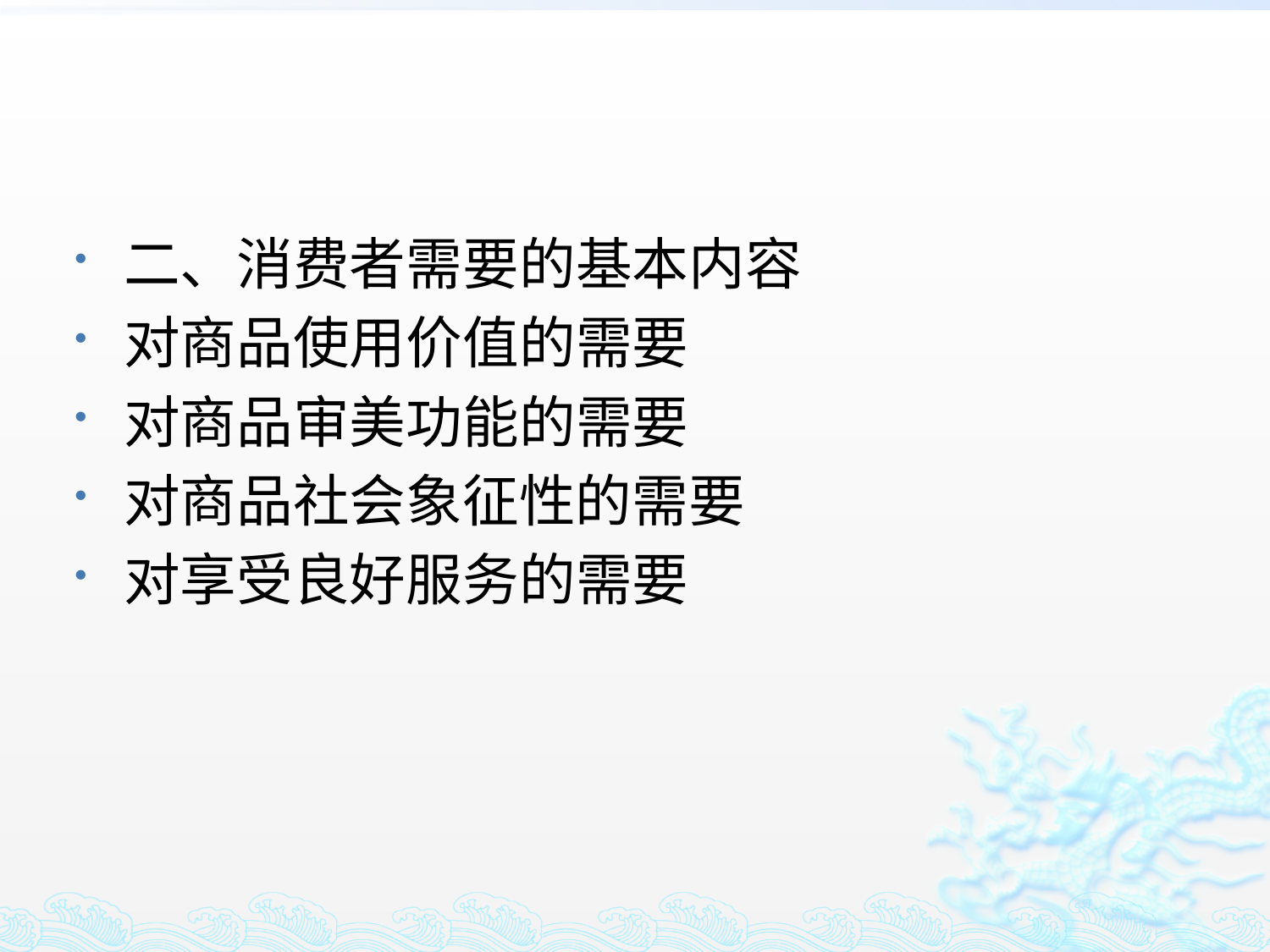

#
二、消费者需要的基本内容
对商品使用价值的需要
对商品审美功能的需要
对商品社会象征性的需要
对享受良好服务的需要